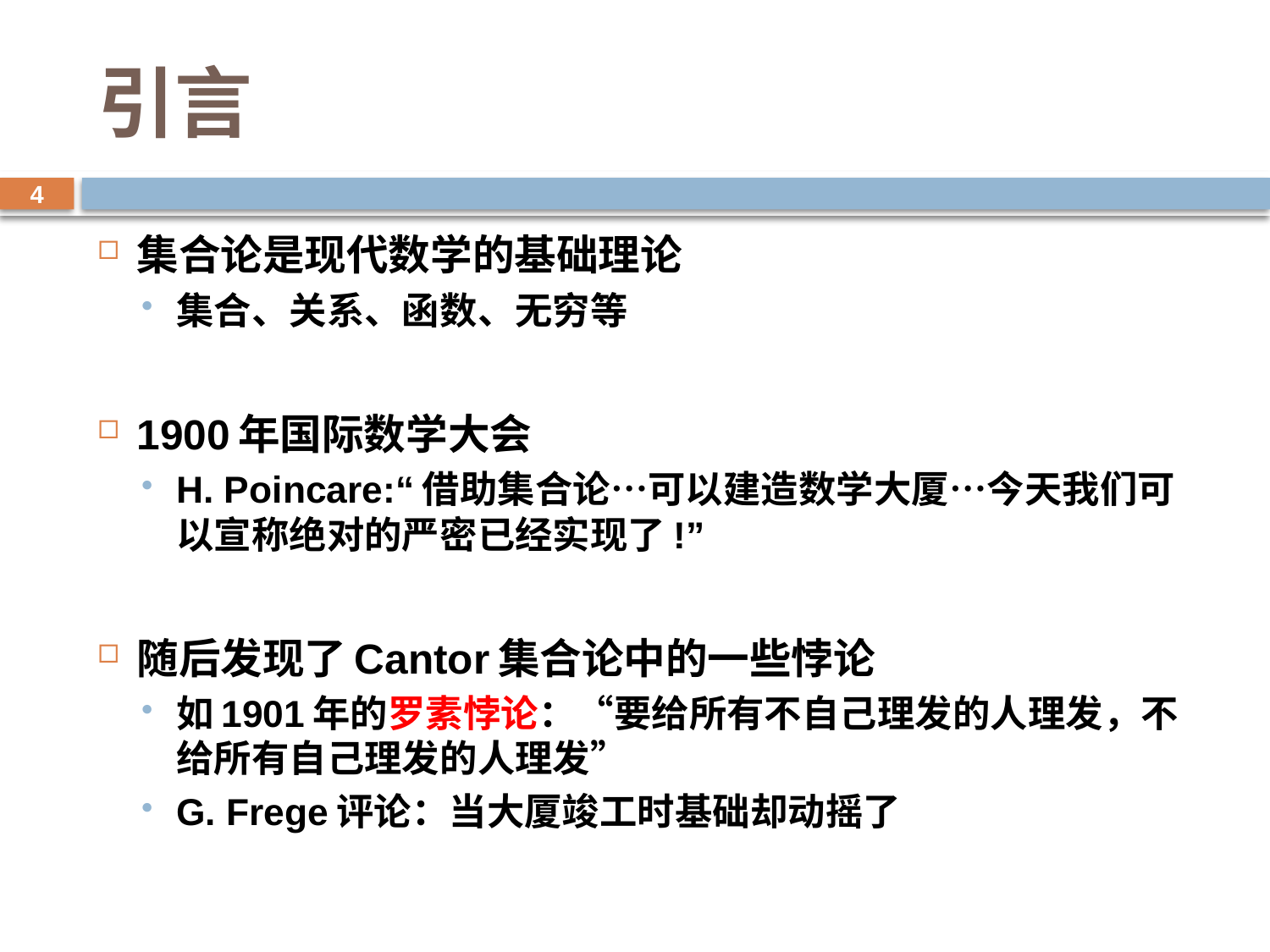

# 引言
4
集合论是现代数学的基础理论
集合、关系、函数、无穷等

1900年国际数学大会
H. Poincare:“借助集合论…可以建造数学大厦…今天我们可以宣称绝对的严密已经实现了!”

随后发现了Cantor集合论中的一些悖论
如1901年的罗素悖论：“要给所有不自己理发的人理发，不给所有自己理发的人理发”
G. Frege评论：当大厦竣工时基础却动摇了